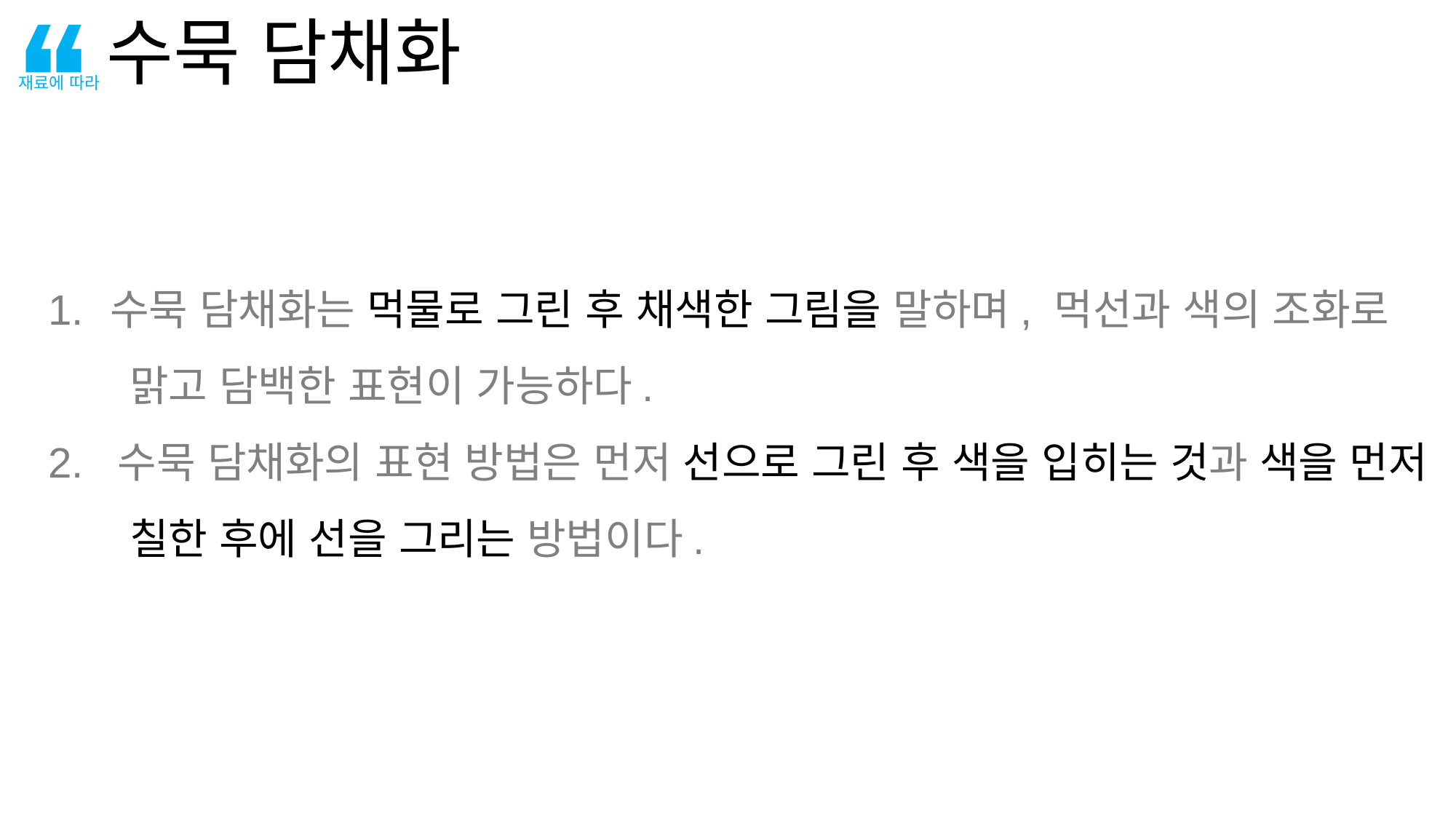

“
수묵 담채화
재료에 따라
수묵 담채화는 먹물로 그린 후 채색한 그림을 말하며, 먹선과 색의 조화로
      맑고 담백한 표현이 가능하다.
2.  수묵 담채화의 표현 방법은 먼저 선으로 그린 후 색을 입히는 것과 색을 먼저
      칠한 후에 선을 그리는 방법이다.